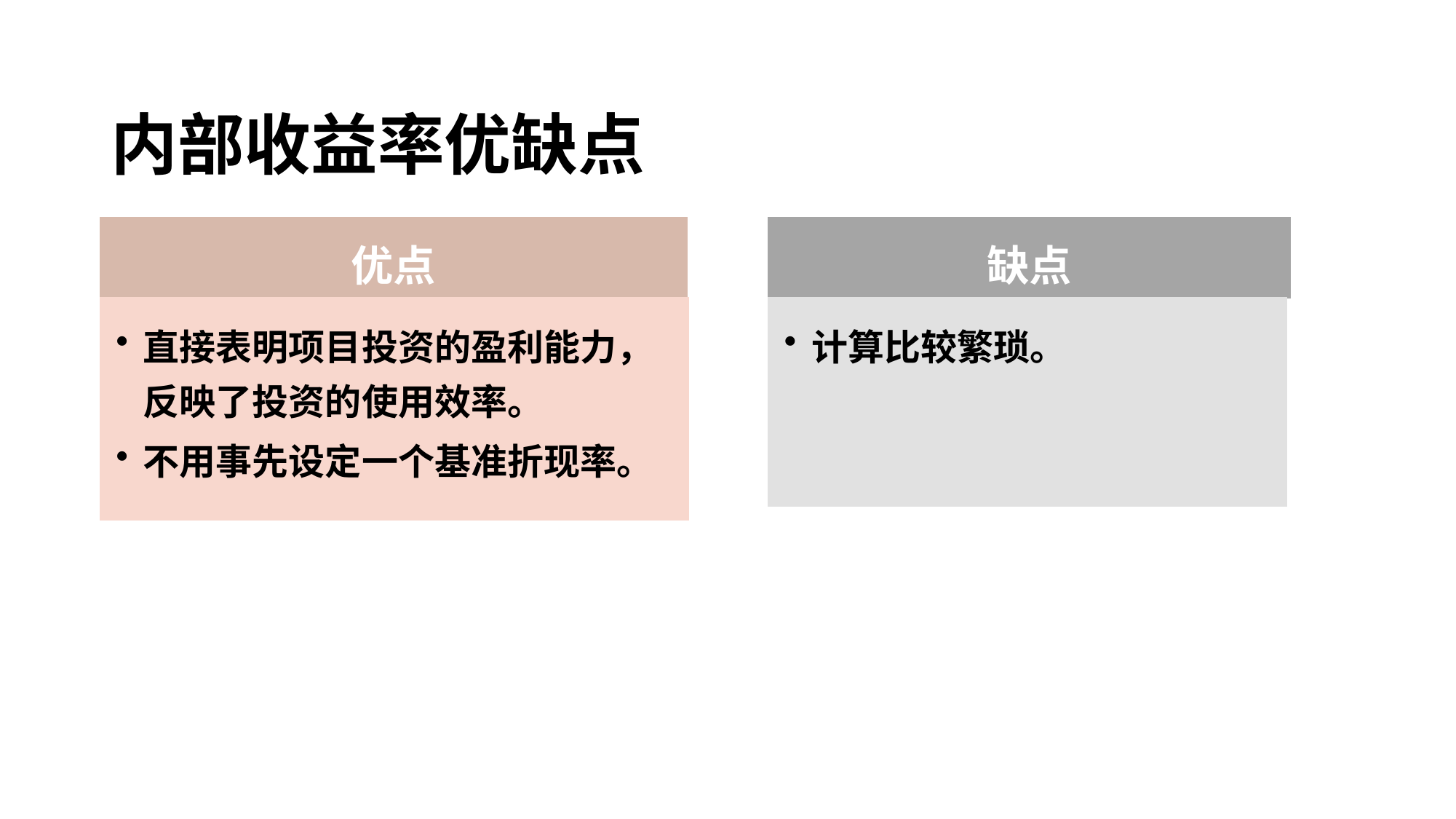

# 内部收益率优缺点

优点
缺点
直接表明项目投资的盈利能力，反映了投资的使用效率。
不用事先设定一个基准折现率。

计算比较繁琐。